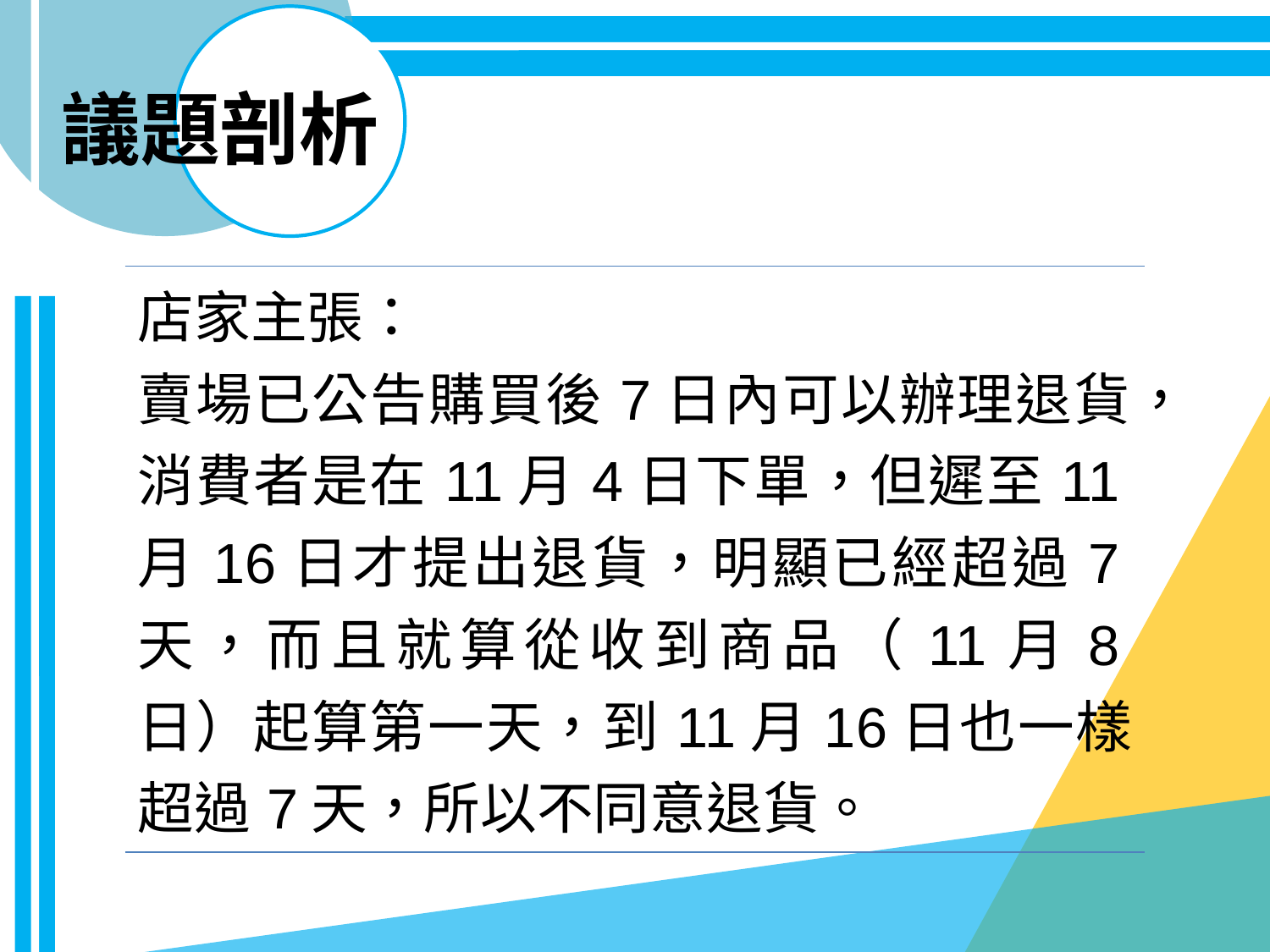

# 議題剖析
| 店家主張： 賣場已公告購買後7日內可以辦理退貨，消費者是在11月4日下單，但遲至11月16日才提出退貨，明顯已經超過7天，而且就算從收到商品（11月8日）起算第一天，到11月16日也一樣超過7天，所以不同意退貨。 |
| --- |